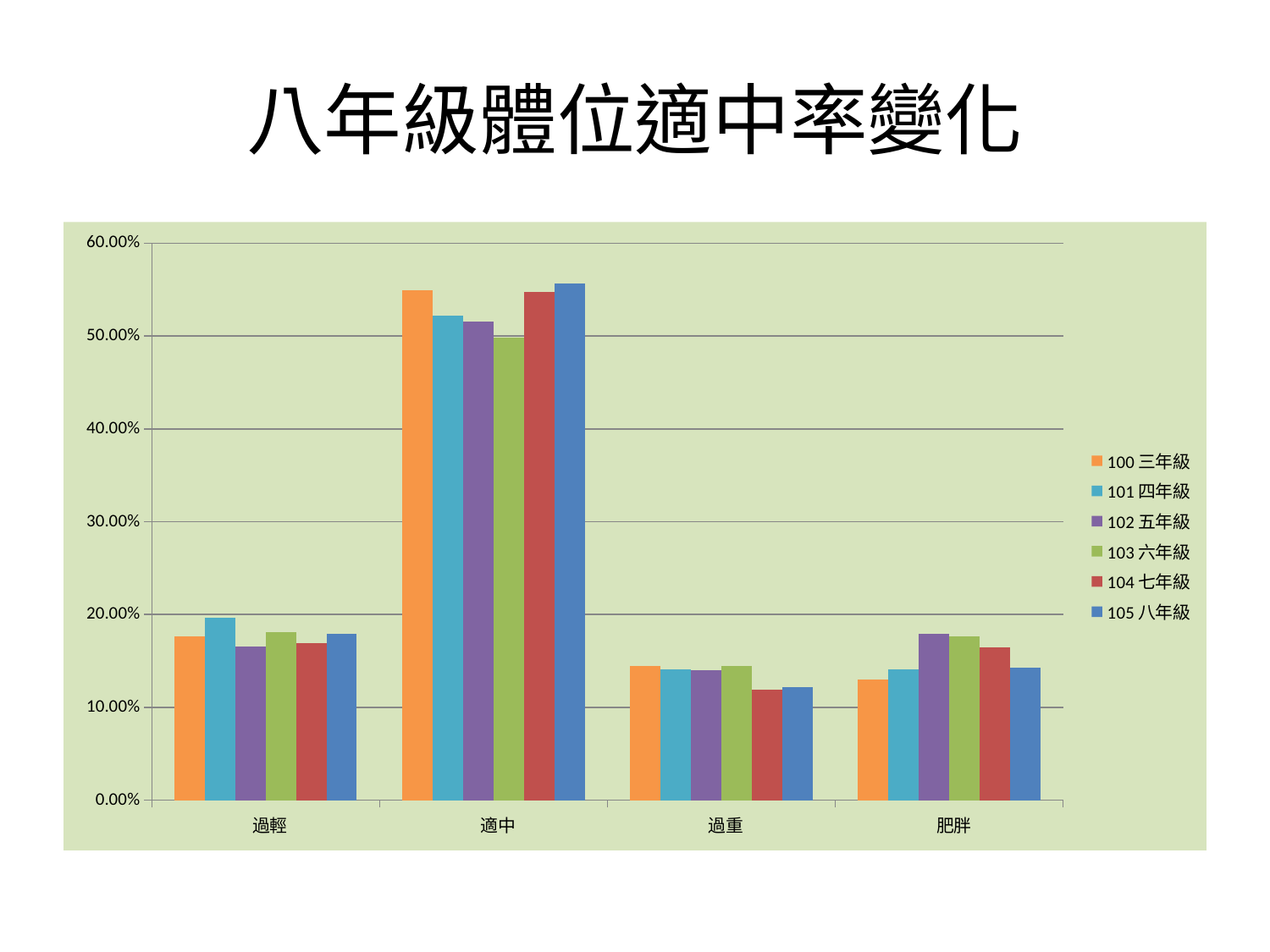

# 八年級體位適中率變化

### Chart

| Category |  |  |  |  |  |  |
|---|---|---|---|---|---|---|
|  過輕 | 0.17656500802568217 | 0.1962025316455696 | 0.1656441717791411 | 0.18085106382978725 | 0.16886930983847284 | 0.17914831130690162 |
|  適中 | 0.5489566613162119 | 0.5221518987341772 | 0.5153374233128835 | 0.49848024316109424 | 0.5477239353891337 | 0.5565345080763583 |
|  過重 | 0.14446227929373998 | 0.14082278481012658 | 0.13957055214723926 | 0.14437689969604864 | 0.11894273127753303 | 0.12187958883994127 |
|  肥胖 | 0.13001605136436598 | 0.14082278481012658 | 0.1794478527607362 | 0.1762917933130699 | 0.1644640234948605 | 0.14243759177679882 |